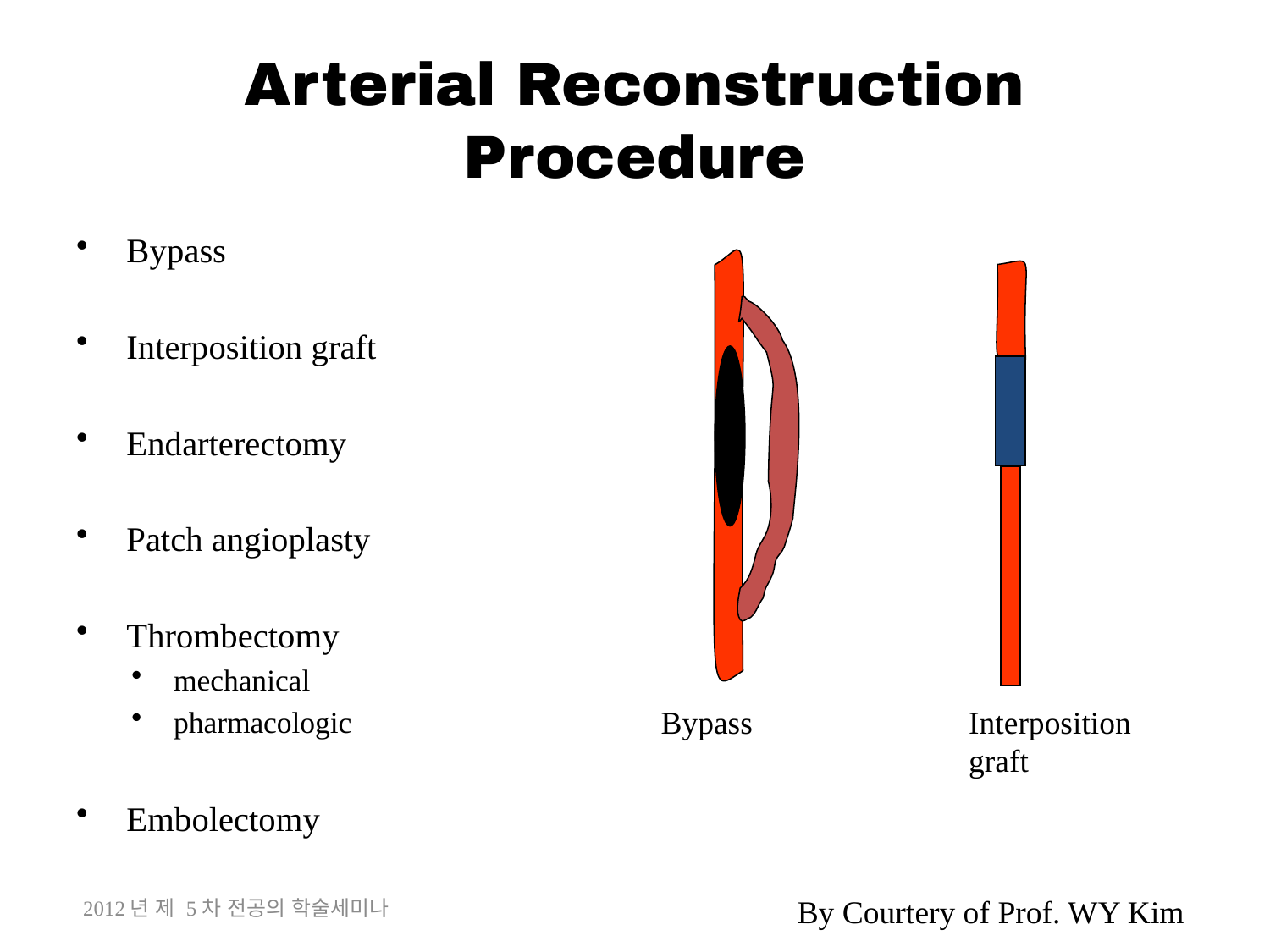

# Arterial Reconstruction Procedure

 Bypass

 Interposition graft

 Endarterectomy

 Patch angioplasty

 Thrombectomy
 mechanical
 pharmacologic

 Embolectomy

Bypass
Interposition
graft
2012년 제 5차 전공의 학술세미나
By Courtery of Prof. WY Kim